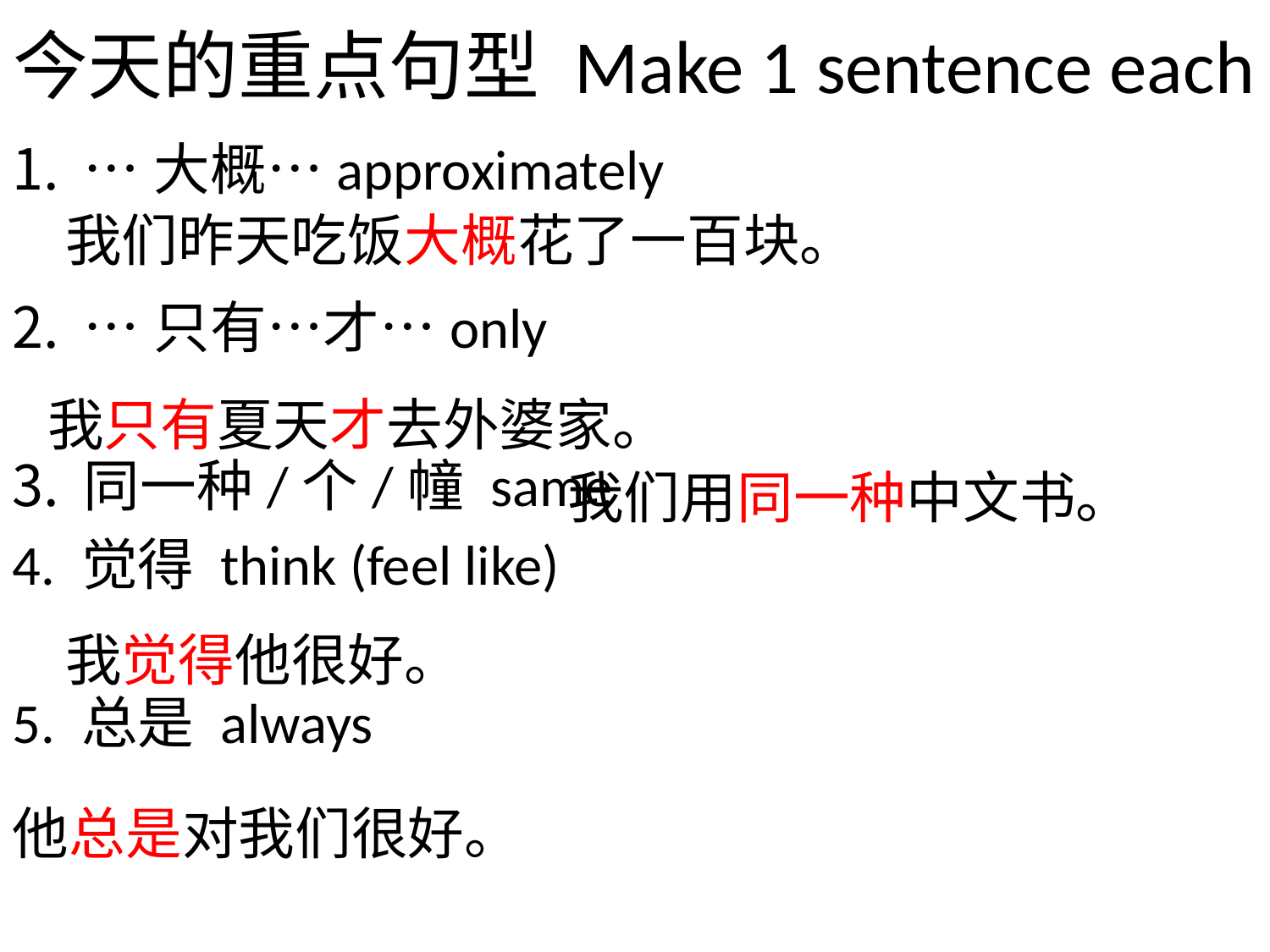

# 今天的重点句型 Make 1 sentence each
…大概…approximately

…只有…才…only

同一种/个/幢 same
4. 觉得 think (feel like)

5. 总是 always
我们昨天吃饭大概花了一百块。
我只有夏天才去外婆家。
我们用同一种中文书。
我觉得他很好。
他总是对我们很好。